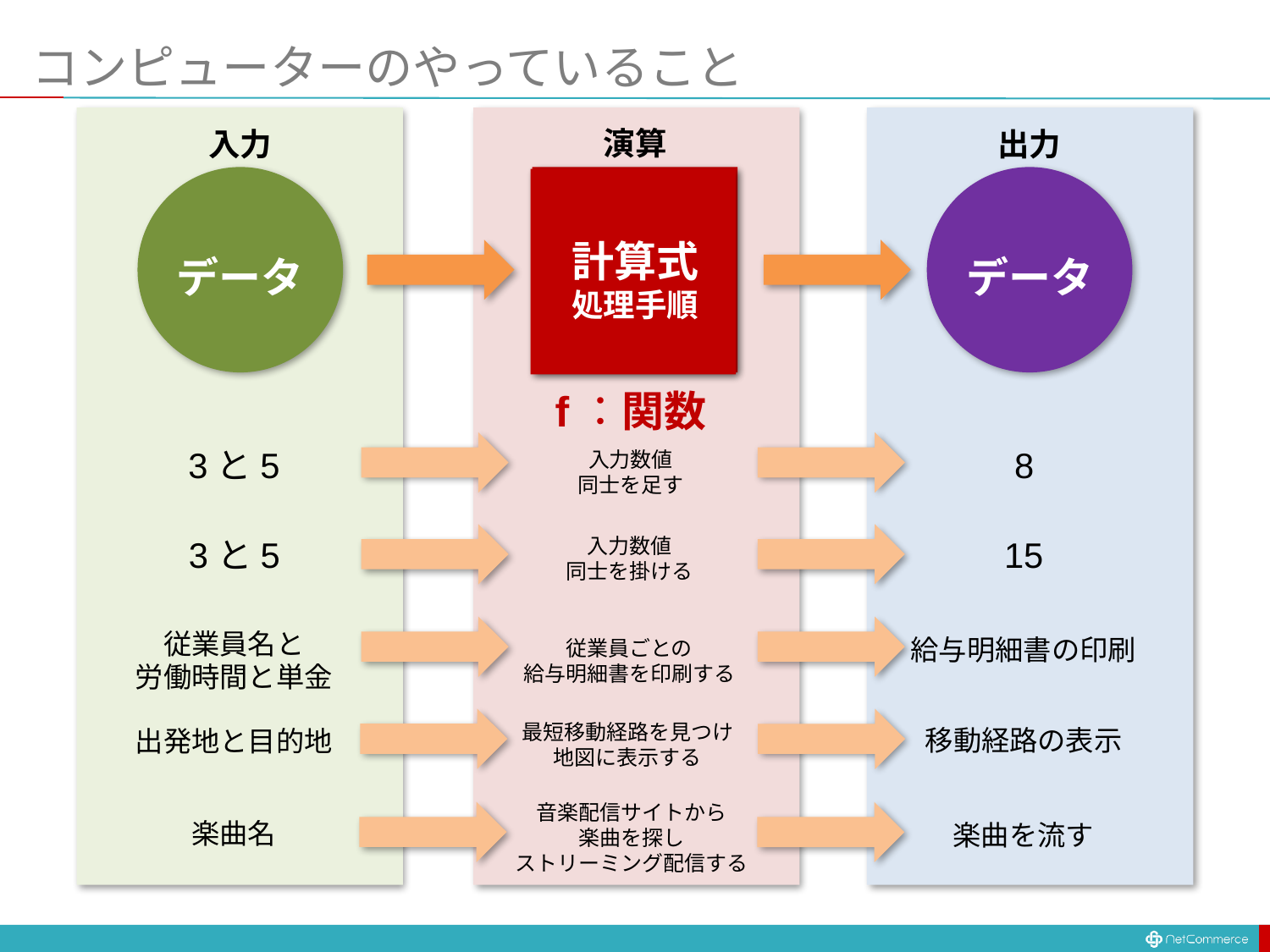

# コンピューターのやっていること

演算
入力
出力

身長から体重
を予測する
計算式

計算式
処理手順

データ
データ
f：関数

3と5
8
入力数値
同士を足す

3と5
15
入力数値
同士を掛ける

従業員名と
労働時間と単金
給与明細書の印刷
従業員ごとの
給与明細書を印刷する

最短移動経路を見つけ
地図に表示する
移動経路の表示
出発地と目的地
音楽配信サイトから
楽曲を探し
ストリーミング配信する

楽曲名
楽曲を流す